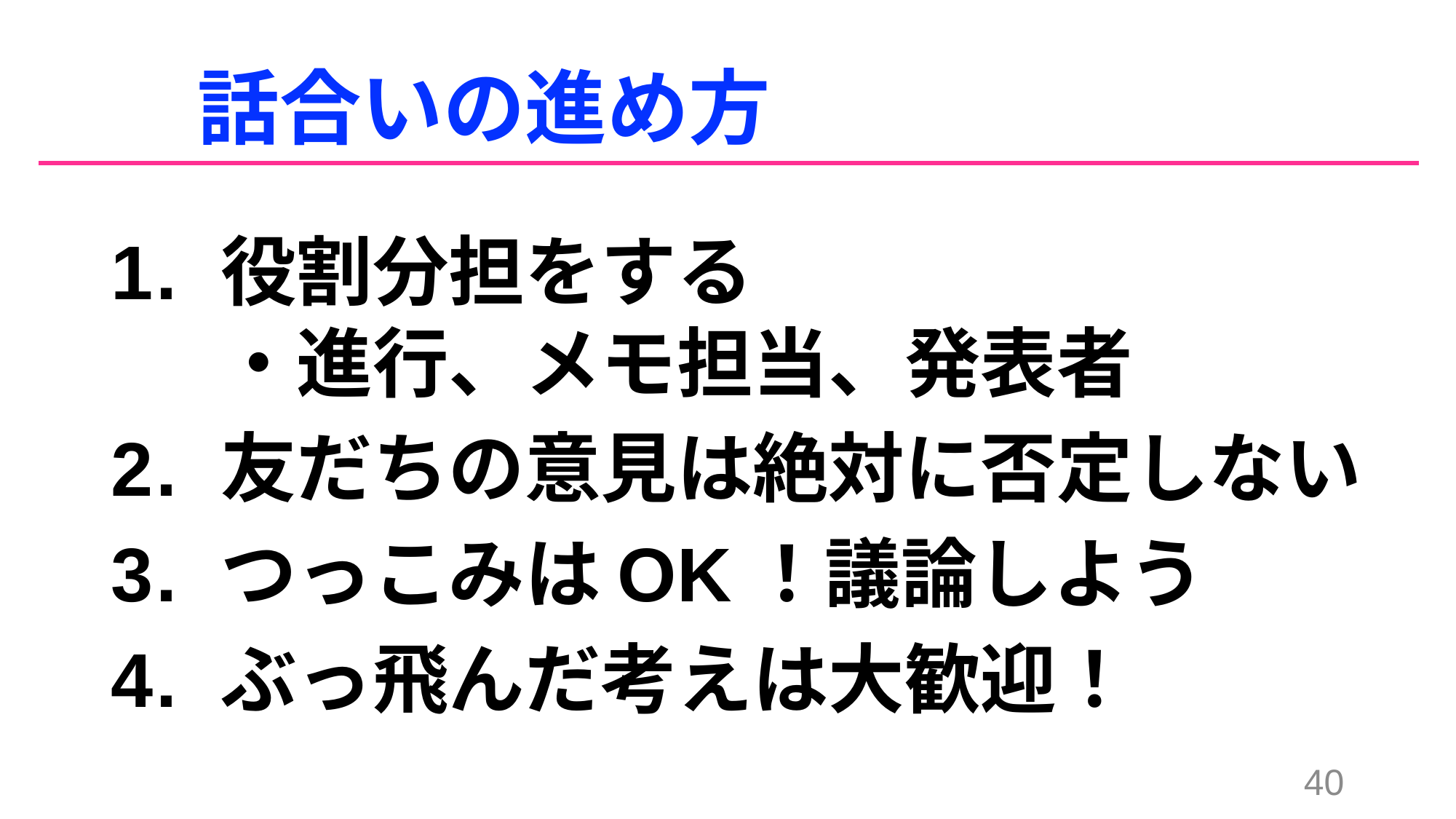

# 話合いの進め方
役割分担をする
・進行、メモ担当、発表者
友だちの意見は絶対に否定しない
つっこみはOK！議論しよう
ぶっ飛んだ考えは大歓迎！
40